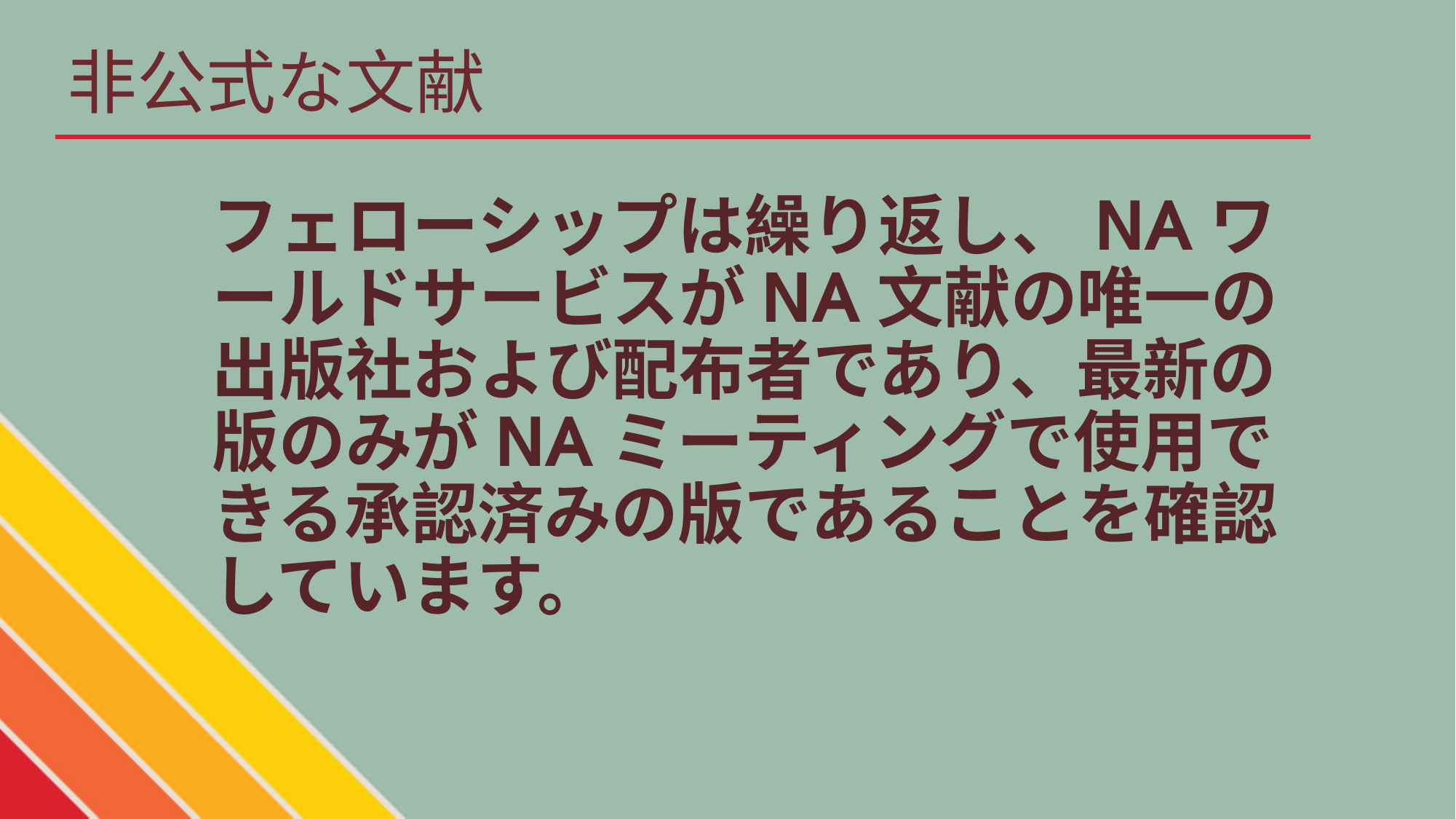

非公式な文献

フェローシップは繰り返し、NAワールドサービスがNA文献の唯一の出版社および配布者であり、最新の版のみがNAミーティングで使用できる承認済みの版であることを確認しています。